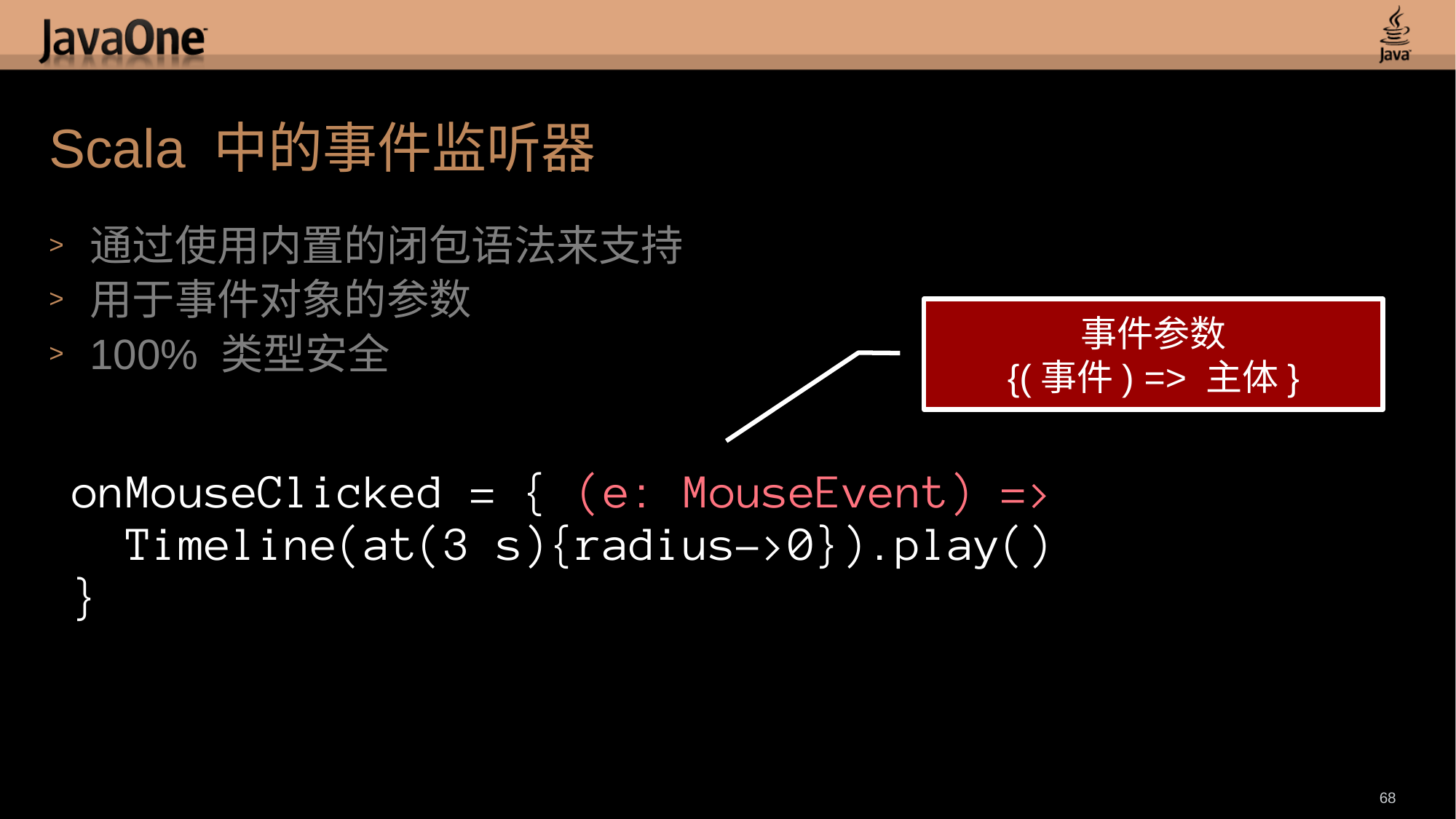

# Scala 中的事件监听器
通过使用内置的闭包语法来支持
用于事件对象的参数
100% 类型安全
事件参数
{(事件) => 主体}
onMouseClicked = { (e: MouseEvent) =>
  Timeline(at(3 s){radius->0}).play()
}
68